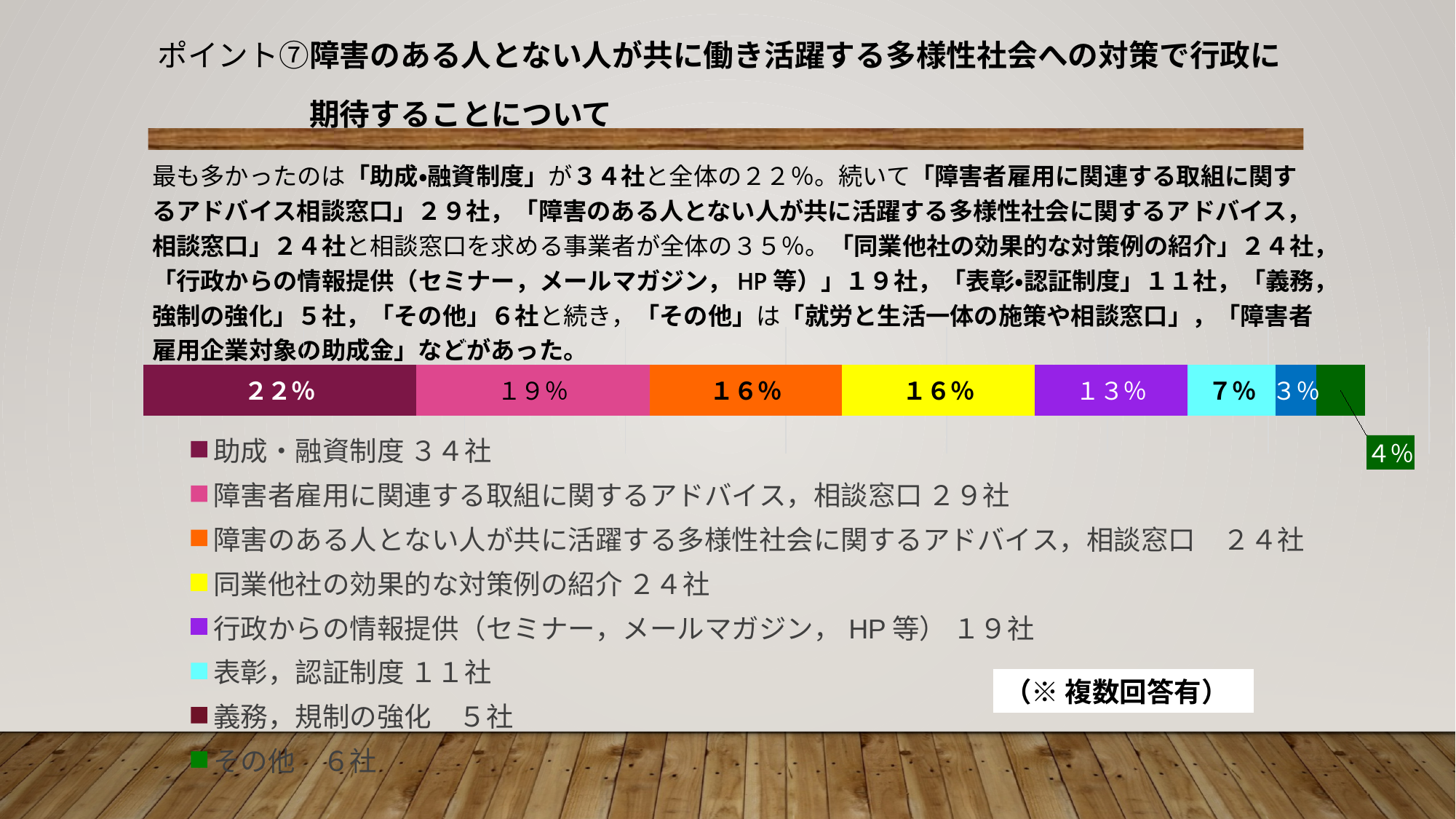

ポイント⑦障害のある人とない人が共に働き活躍する多様性社会への対策で行政に
　　　　　期待することについて

最も多かったのは「助成・融資制度」が３４社と全体の２２％。続いて「障害者雇用に関連する取組に関するアドバイス相談窓口」２９社，「障害のある人とない人が共に活躍する多様性社会に関するアドバイス，相談窓口」２４社と相談窓口を求める事業者が全体の３５％。「同業他社の効果的な対策例の紹介」２４社，「行政からの情報提供（セミナー，メールマガジン，HP等）」１９社，「表彰・認証制度」１１社，「義務，強制の強化」５社，「その他」６社と続き，「その他」は「就労と生活一体の施策や相談窓口」，「障害者雇用企業対象の助成金」などがあった。

### Chart

| Category | 助成・融資制度 ３４社 | 障害者雇用に関連する取組に関するアドバイス，相談窓口 ２９社 | 障害のある人とない人が共に活躍する多様性社会に関するアドバイス，相談窓口　２４社  | 同業他社の効果的な対策例の紹介 ２４社 | 行政からの情報提供（セミナー，メールマガジン，HP等） １９社 | 表彰，認証制度 １１社 | 義務，規制の強化　５社 | その他　６社 |
|---|---|---|---|---|---|---|---|---|
（※ 複数回答有）